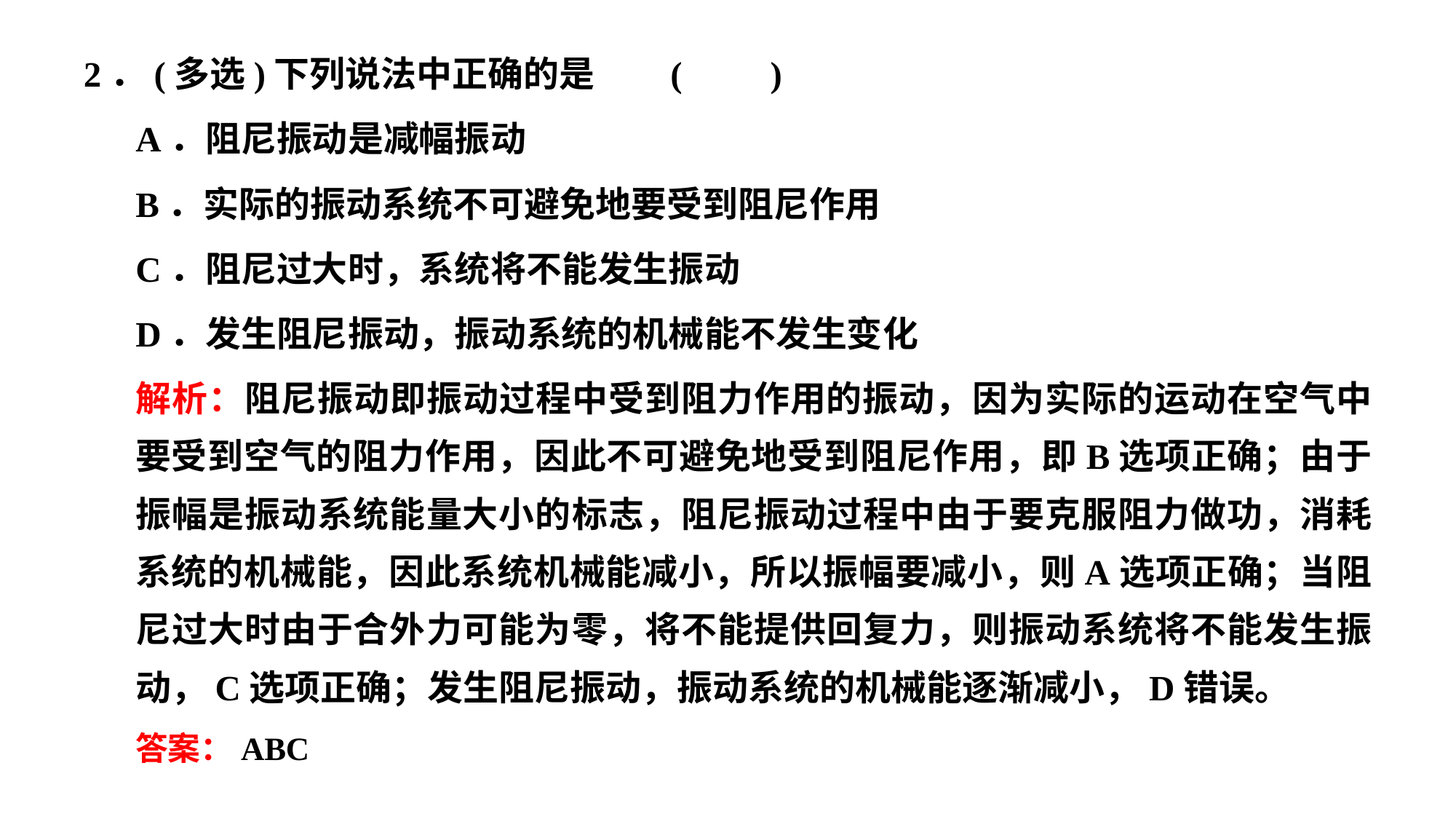

2．(多选)下列说法中正确的是							(　　)
A．阻尼振动是减幅振动
B．实际的振动系统不可避免地要受到阻尼作用
C．阻尼过大时，系统将不能发生振动
D．发生阻尼振动，振动系统的机械能不发生变化
解析：阻尼振动即振动过程中受到阻力作用的振动，因为实际的运动在空气中要受到空气的阻力作用，因此不可避免地受到阻尼作用，即B选项正确；由于振幅是振动系统能量大小的标志，阻尼振动过程中由于要克服阻力做功，消耗系统的机械能，因此系统机械能减小，所以振幅要减小，则A选项正确；当阻尼过大时由于合外力可能为零，将不能提供回复力，则振动系统将不能发生振动，C选项正确；发生阻尼振动，振动系统的机械能逐渐减小，D错误。
答案：ABC